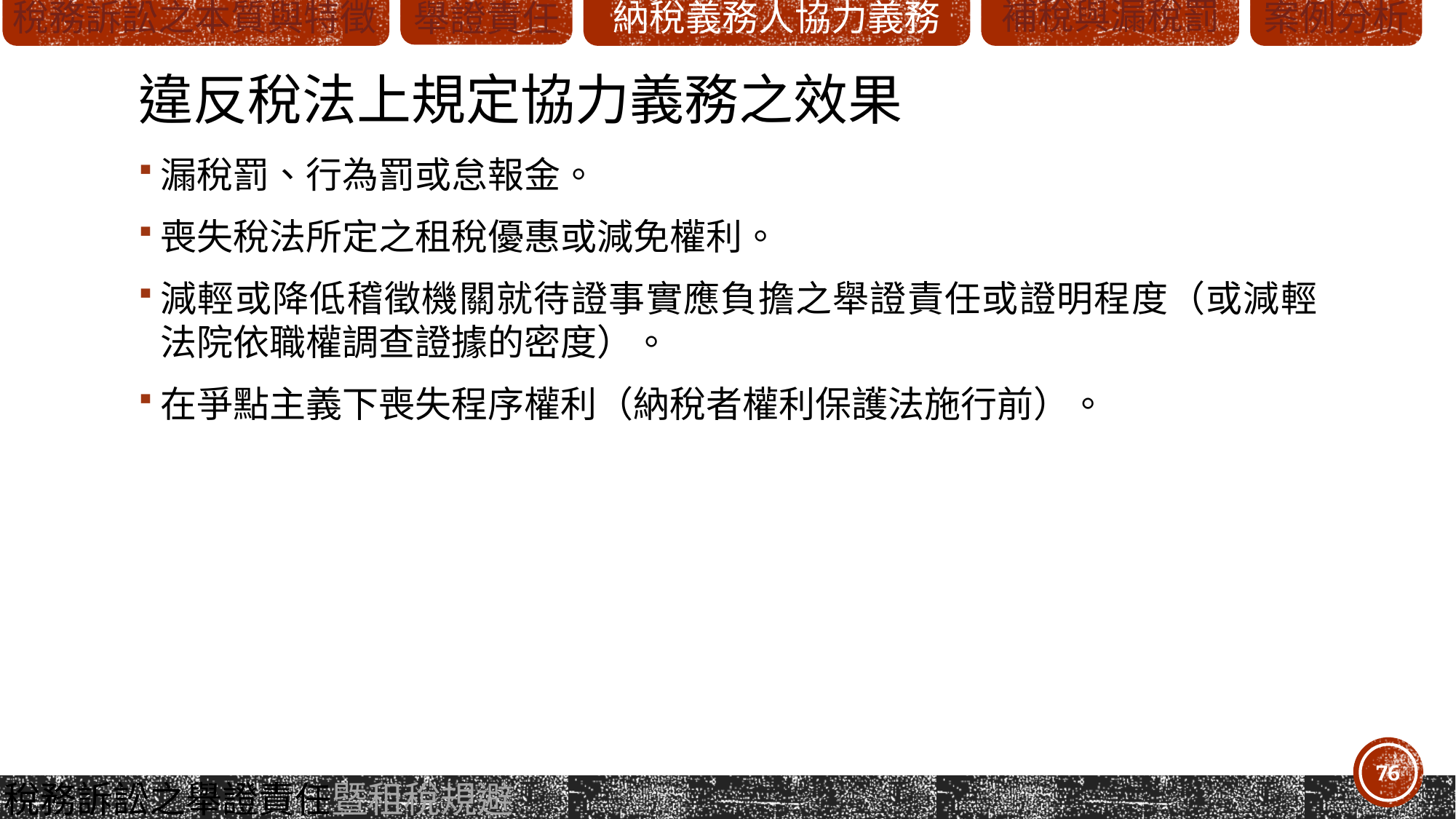

# 違反稅法上規定協力義務之效果
漏稅罰、行為罰或怠報金。
喪失稅法所定之租稅優惠或減免權利。
減輕或降低稽徵機關就待證事實應負擔之舉證責任或證明程度（或減輕法院依職權調查證據的密度）。
在爭點主義下喪失程序權利（納稅者權利保護法施行前）。

76